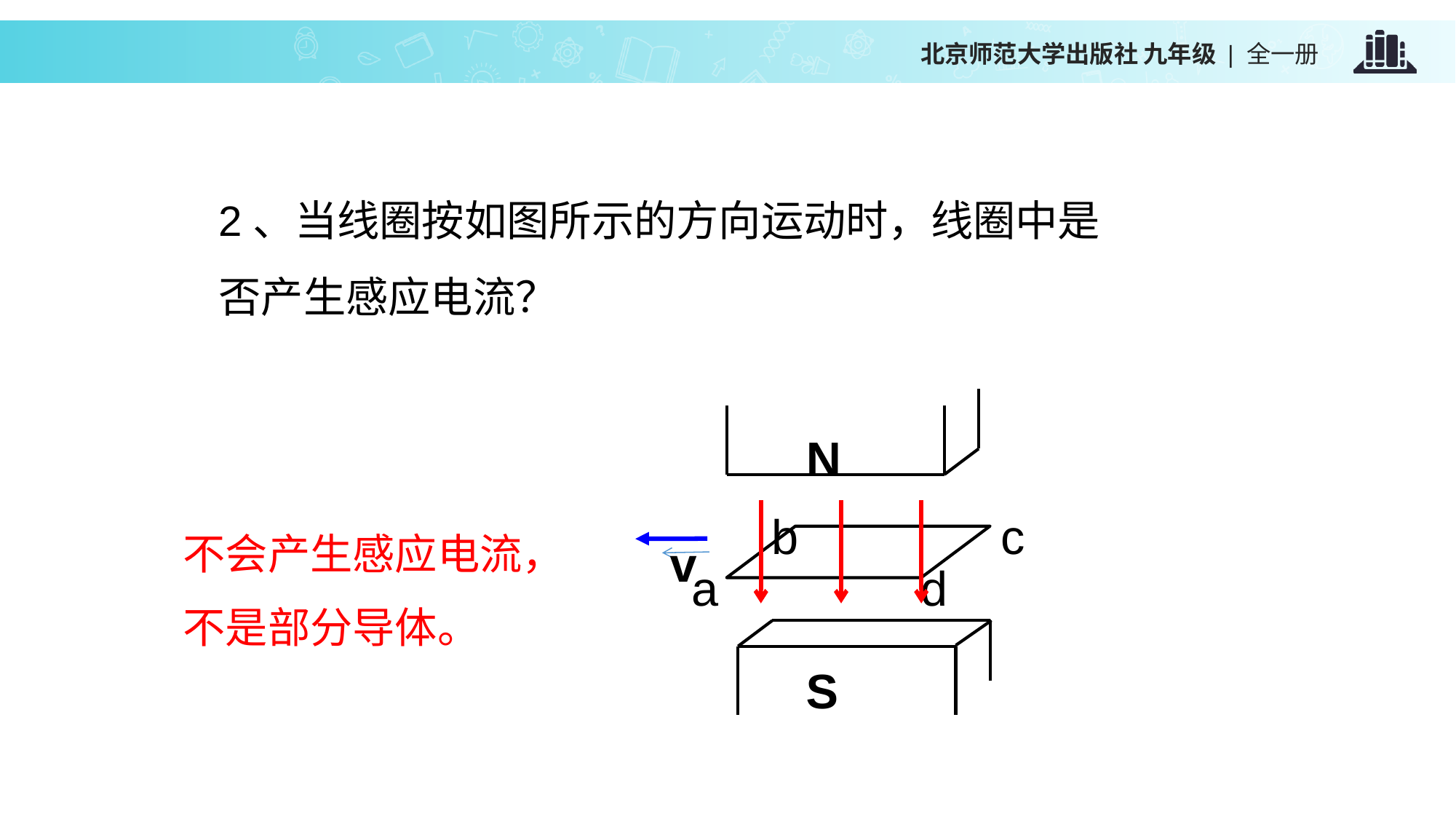

2、当线圈按如图所示的方向运动时，线圈中是否产生感应电流？
N
b
c

a
d
S
v
不会产生感应电流，不是部分导体。